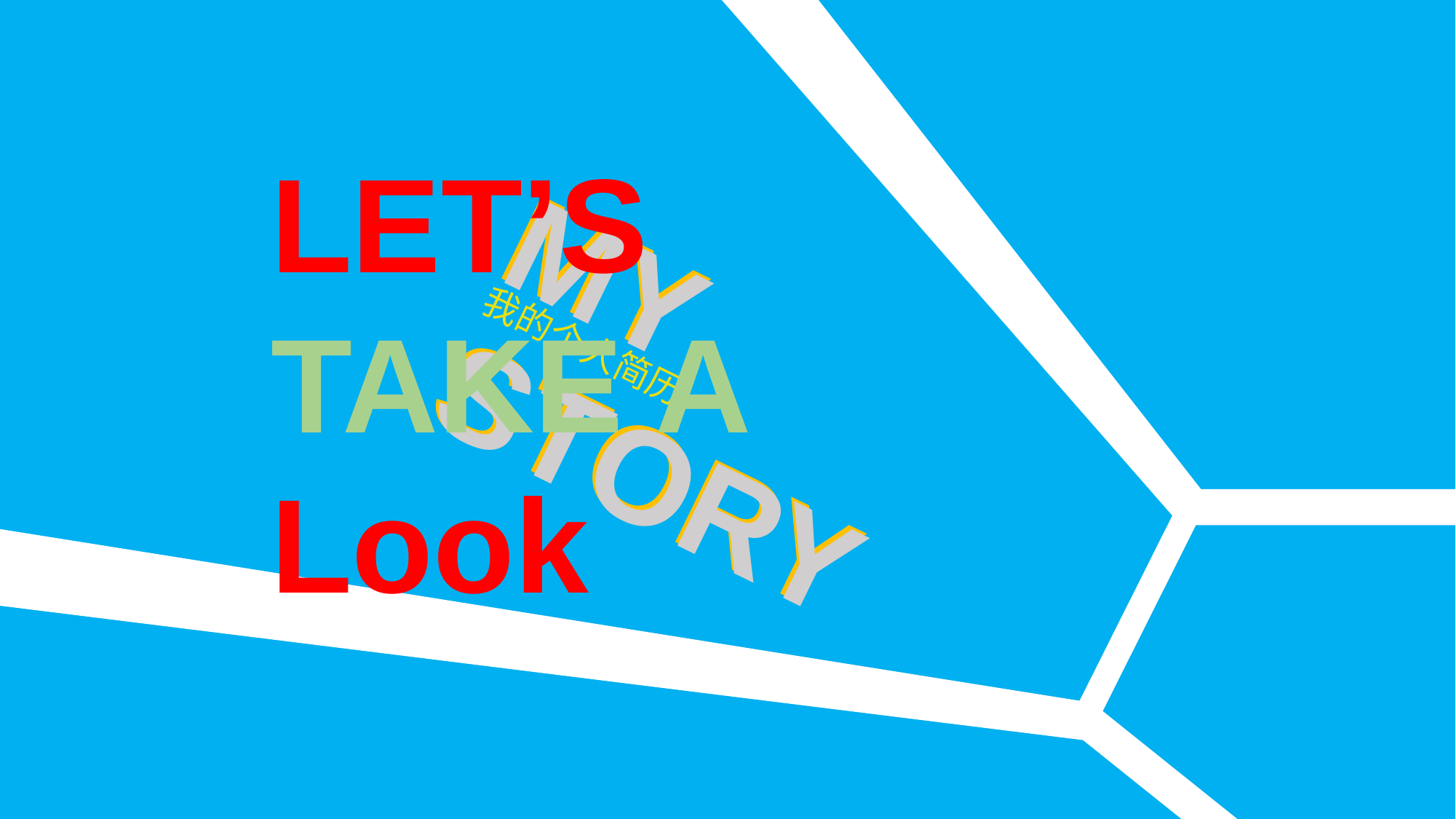

MY STORY
MY STORY
我的个人简历

LET’S TAKE A Look